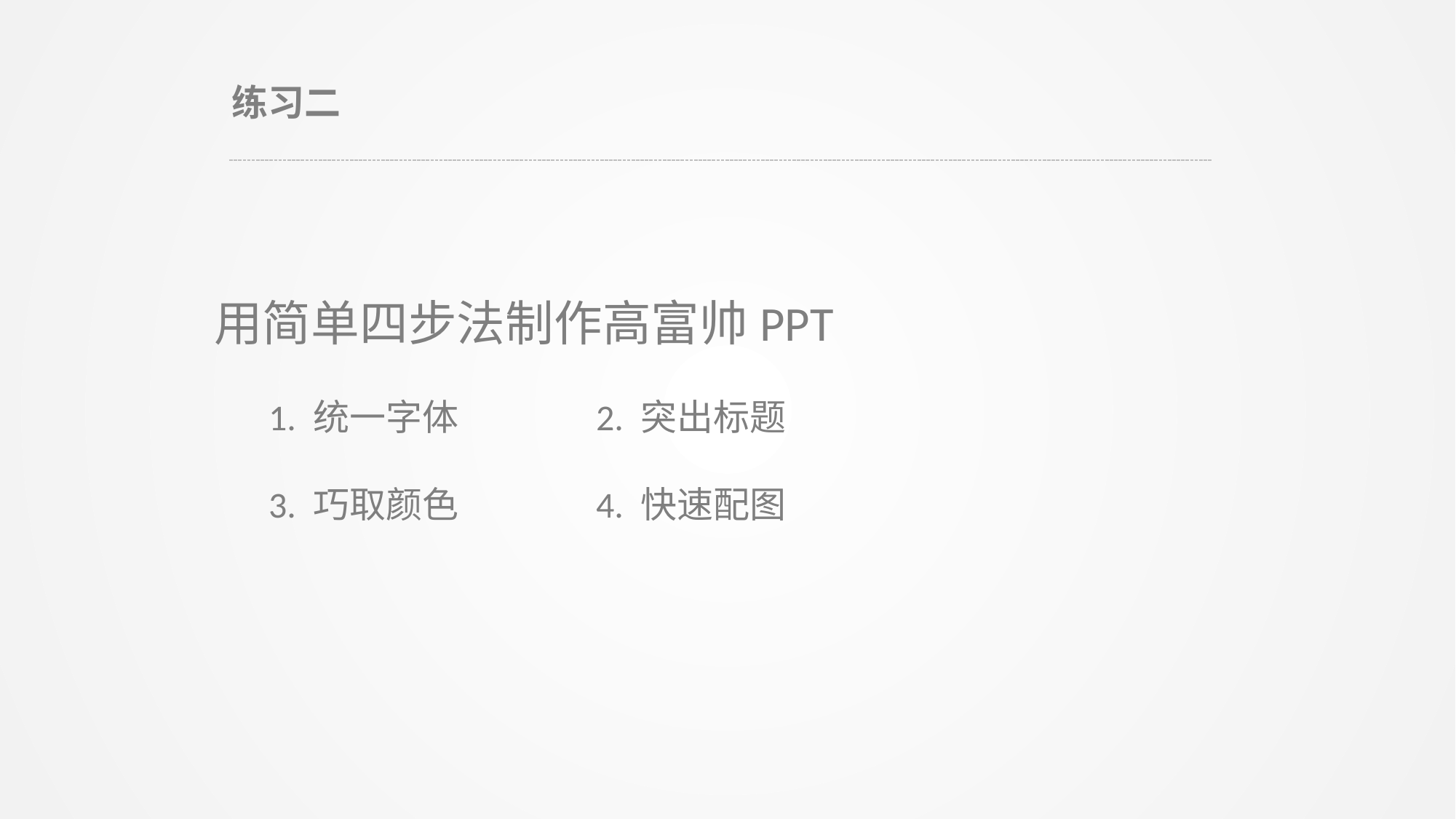

练习二
用简单四步法制作高富帅PPT
1. 统一字体		2. 突出标题
3. 巧取颜色		4. 快速配图